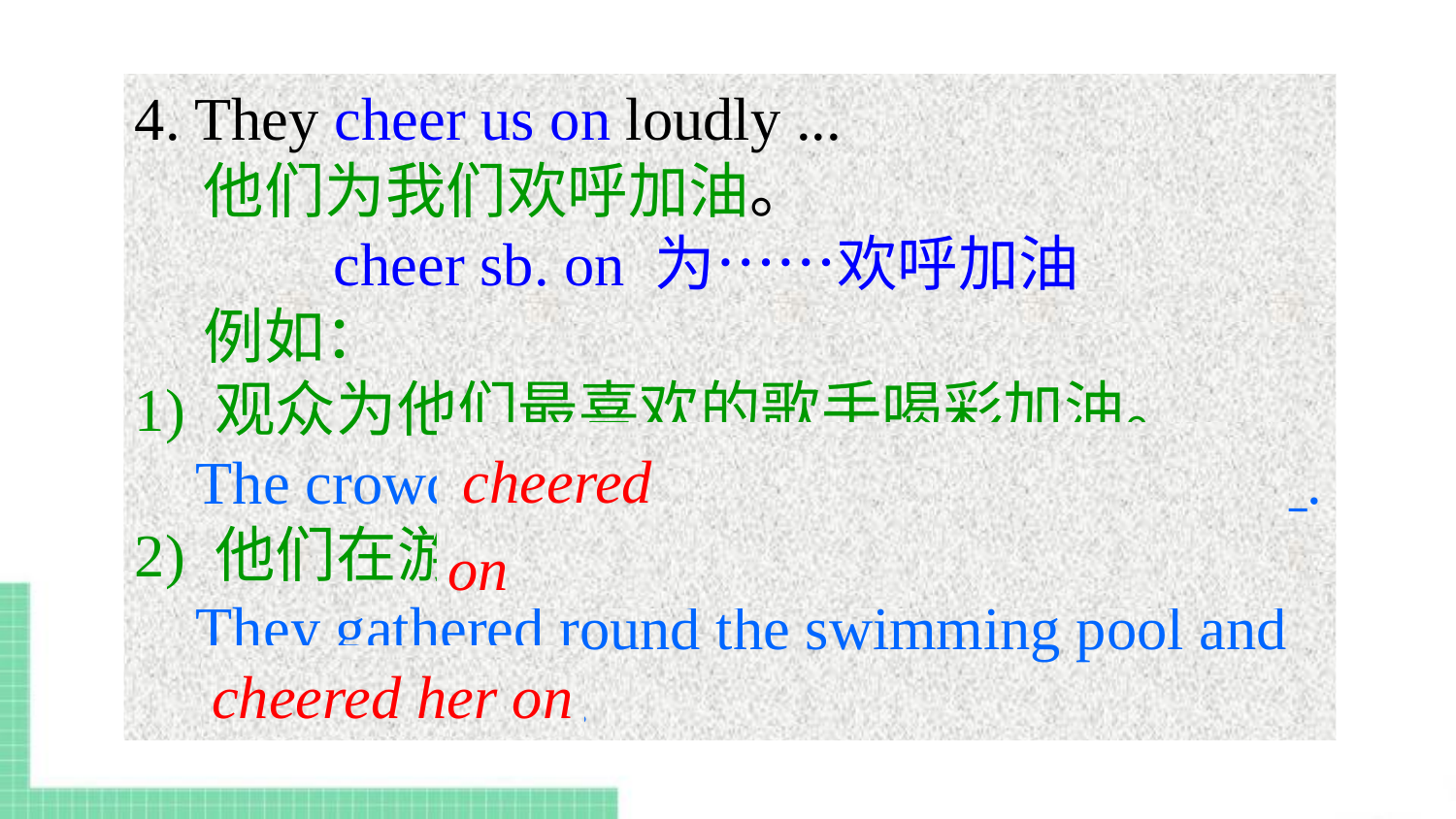

4. They cheer us on loudly ...
    他们为我们欢呼加油。
             cheer sb. on 为……欢呼加油
    例如：
1) 观众为他们最喜欢的歌手喝彩加油。
    The crowd ______ their favourite singers ___.
2) 他们在游泳池周围，给她加油。
    They gathered round the swimming pool and
     ____________.
 cheered                                     on
cheered her on